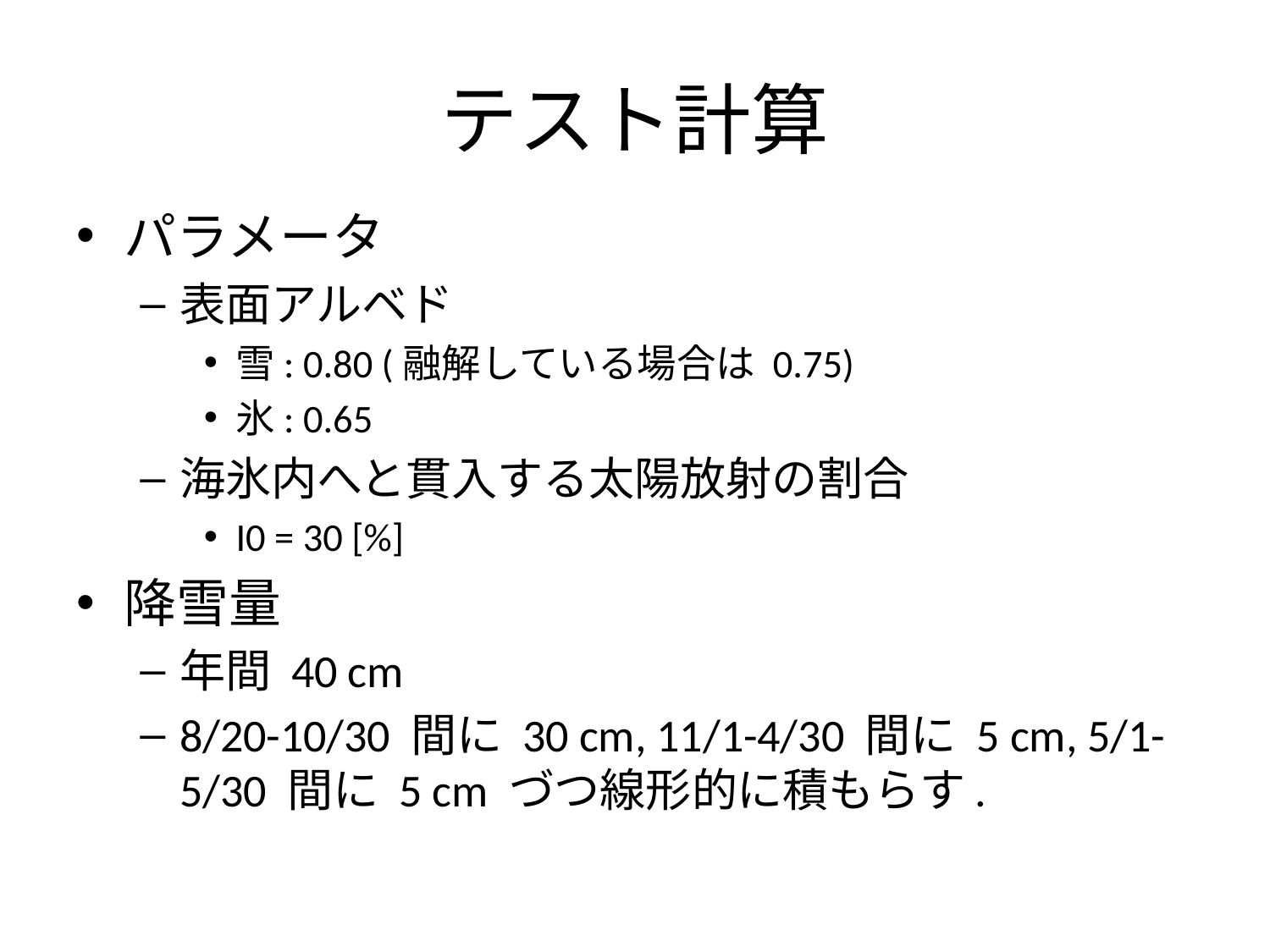

# テスト計算
パラメータ
表面アルベド
雪: 0.80 (融解している場合は 0.75)
氷: 0.65
海氷内へと貫入する太陽放射の割合
I0 = 30 [%]
降雪量
年間 40 cm
8/20-10/30 間に 30 cm, 11/1-4/30 間に 5 cm, 5/1-5/30 間に 5 cm づつ線形的に積もらす.